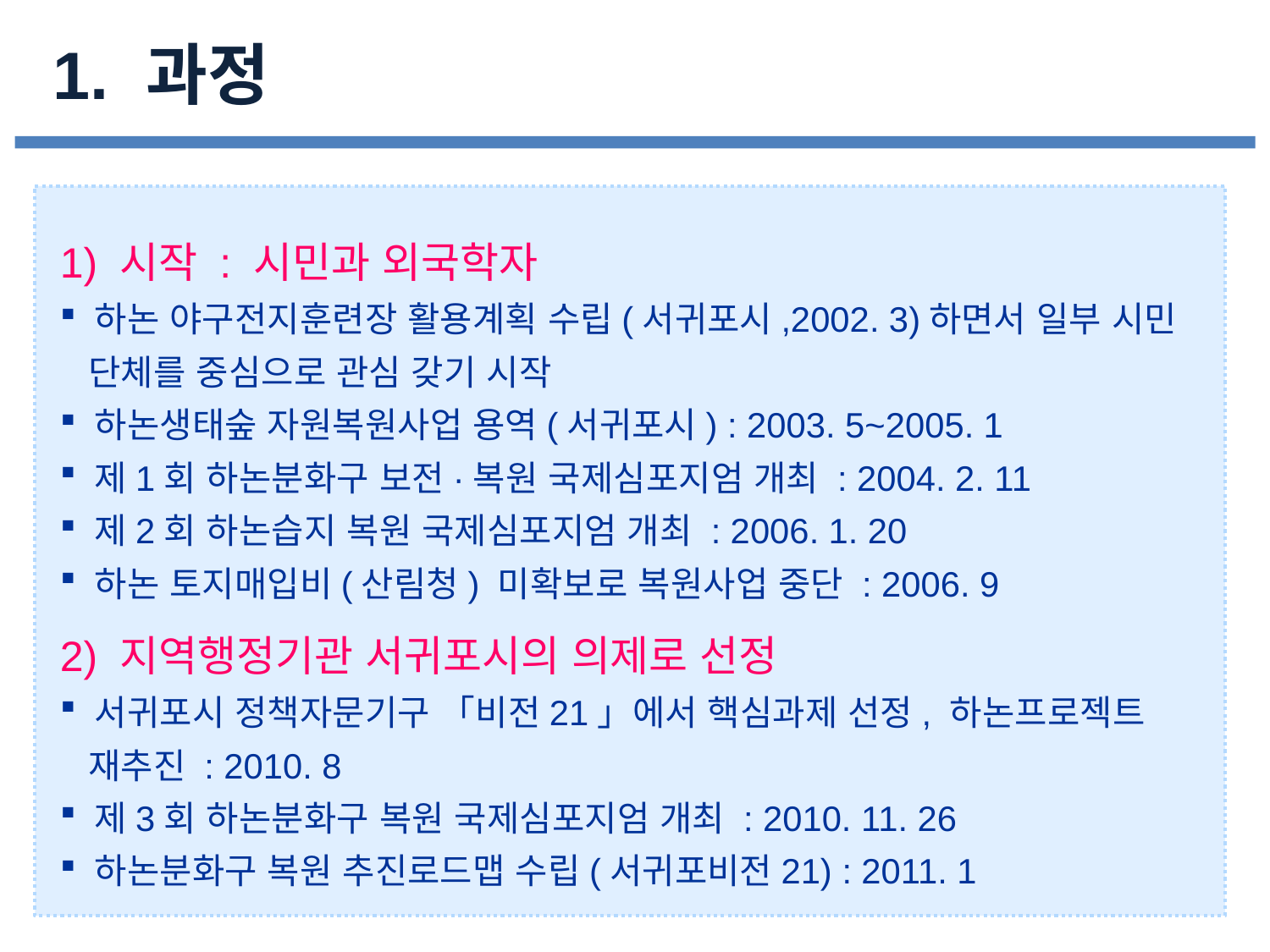

1. 과정

1) 시작 : 시민과 외국학자
 하논 야구전지훈련장 활용계획 수립(서귀포시,2002. 3)하면서 일부 시민
  단체를 중심으로 관심 갖기 시작
 하논생태숲 자원복원사업 용역(서귀포시) : 2003. 5~2005. 1
 제1회 하논분화구 보전·복원 국제심포지엄 개최 : 2004. 2. 11
 제2회 하논습지 복원 국제심포지엄 개최 : 2006. 1. 20
 하논 토지매입비(산림청) 미확보로 복원사업 중단 : 2006. 9
2) 지역행정기관 서귀포시의 의제로 선정
 서귀포시 정책자문기구 「비전21」에서 핵심과제 선정, 하논프로젝트
  재추진 : 2010. 8
 제3회 하논분화구 복원 국제심포지엄 개최 : 2010. 11. 26
 하논분화구 복원 추진로드맵 수립(서귀포비전21) : 2011. 1